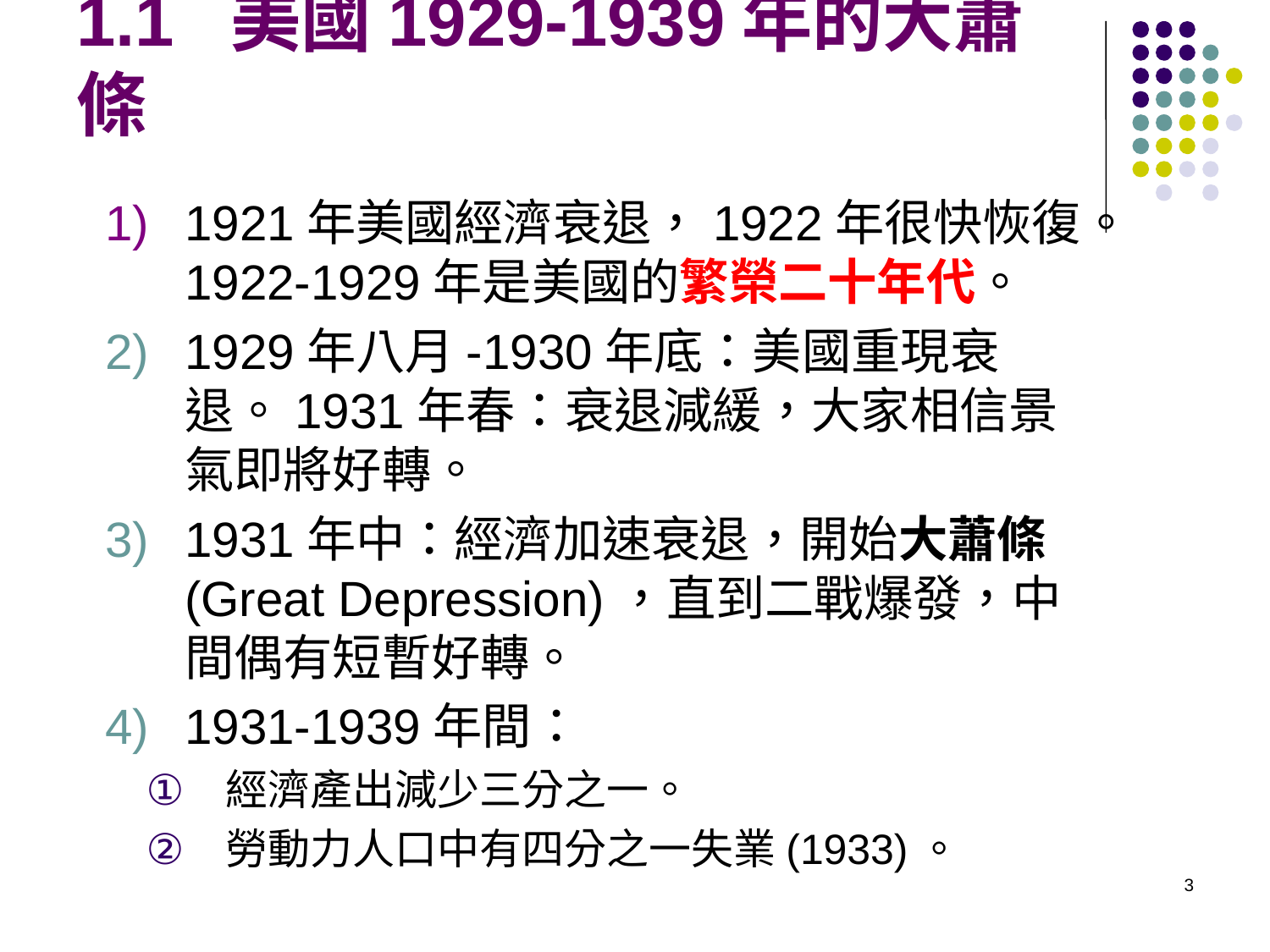

# 1.1  美國1929-1939年的大蕭條
1921年美國經濟衰退，1922年很快恢復。1922-1929年是美國的繁榮二十年代。
1929年八月-1930年底：美國重現衰退。1931年春：衰退減緩，大家相信景氣即將好轉。
1931年中：經濟加速衰退，開始大蕭條 (Great Depression)，直到二戰爆發，中間偶有短暫好轉。
1931-1939年間：
經濟產出減少三分之一。
勞動力人口中有四分之一失業(1933)。
3